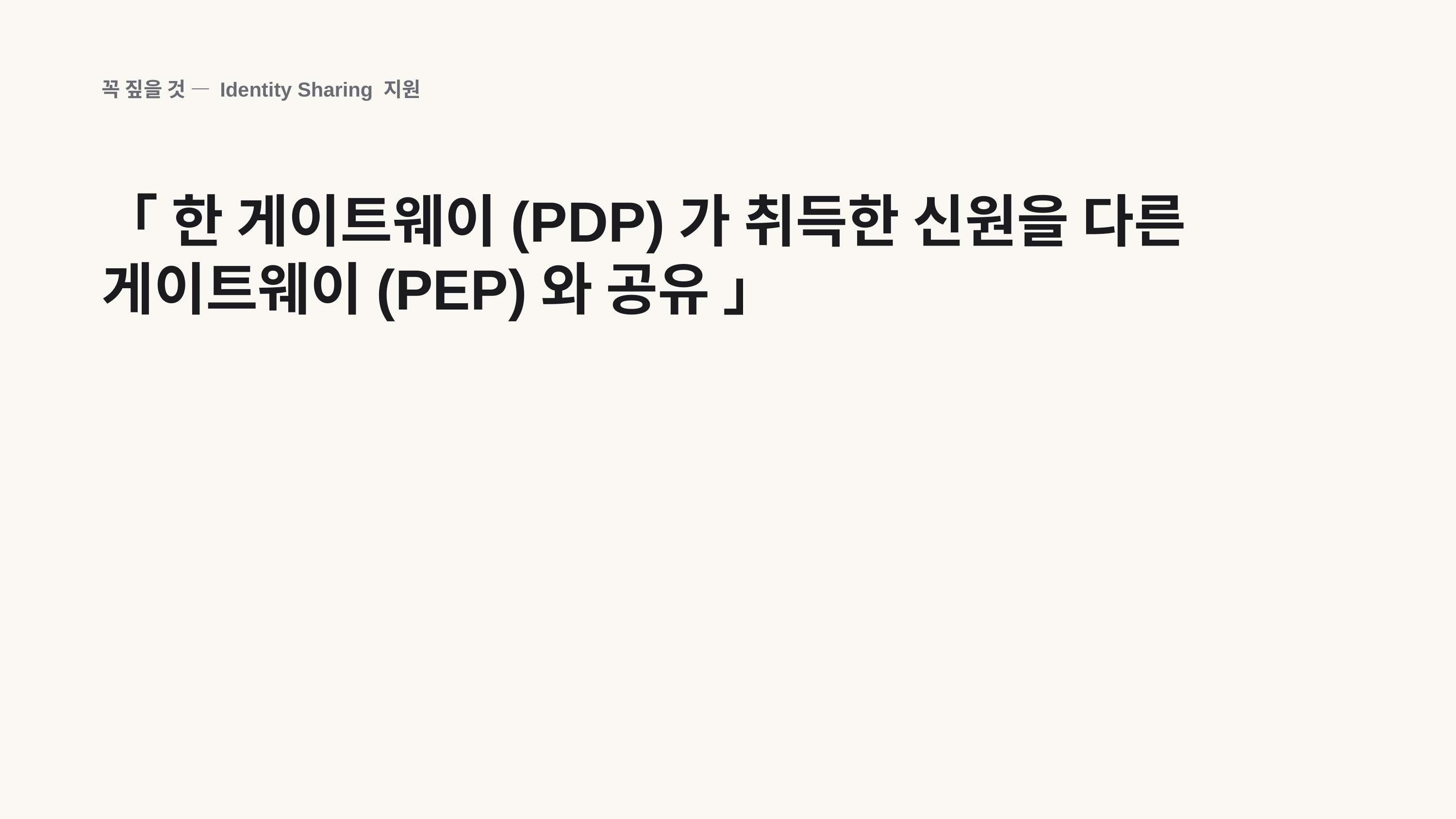

꼭 짚을 것 — Identity Sharing 지원
「 한 게이트웨이(PDP)가 취득한 신원을 다른 게이트웨이(PEP)와 공유 」